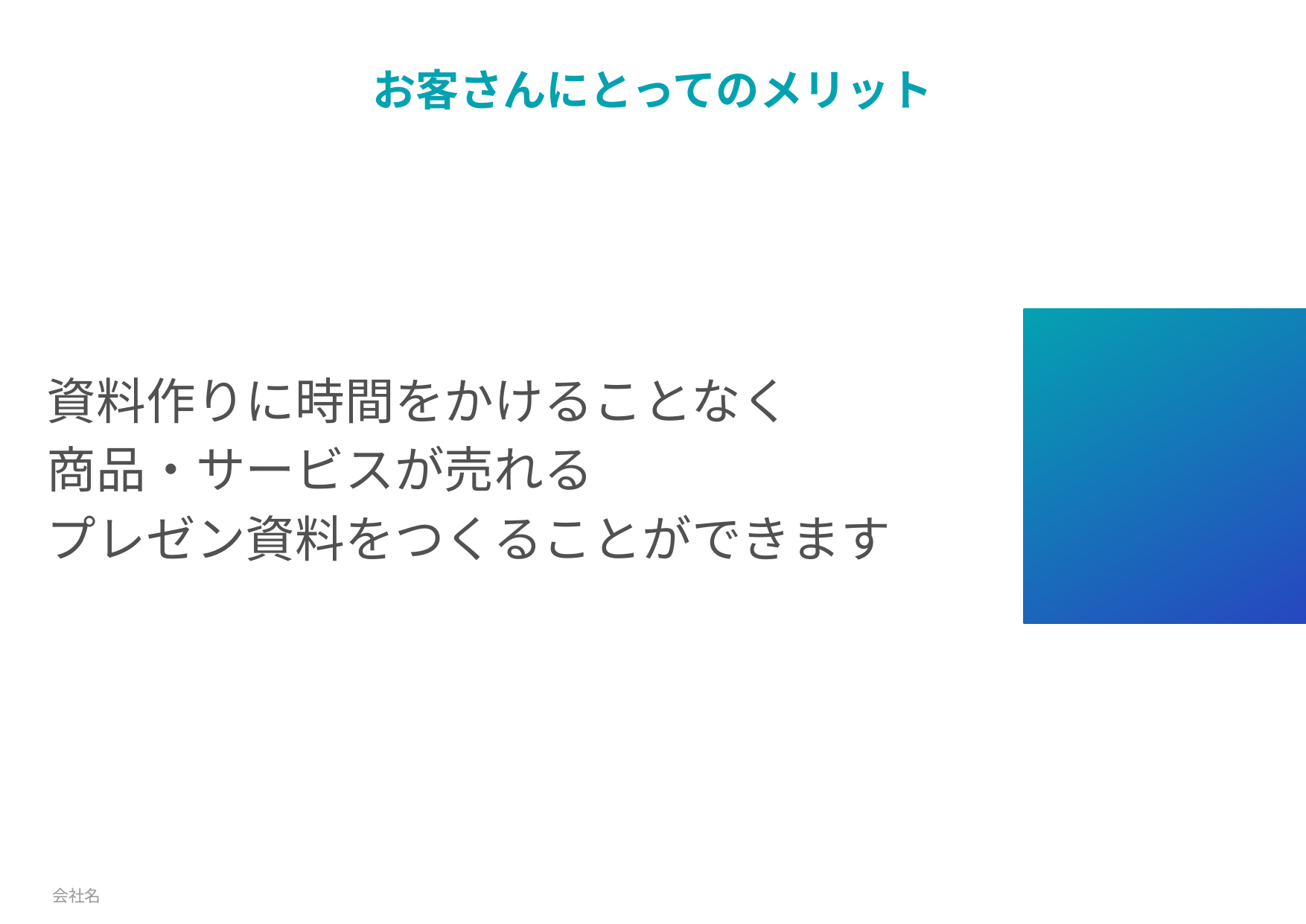

# お客さんにとってのメリット

資料作りに時間をかけることなく
商品・サービスが売れる
プレゼン資料をつくることができます
会社名